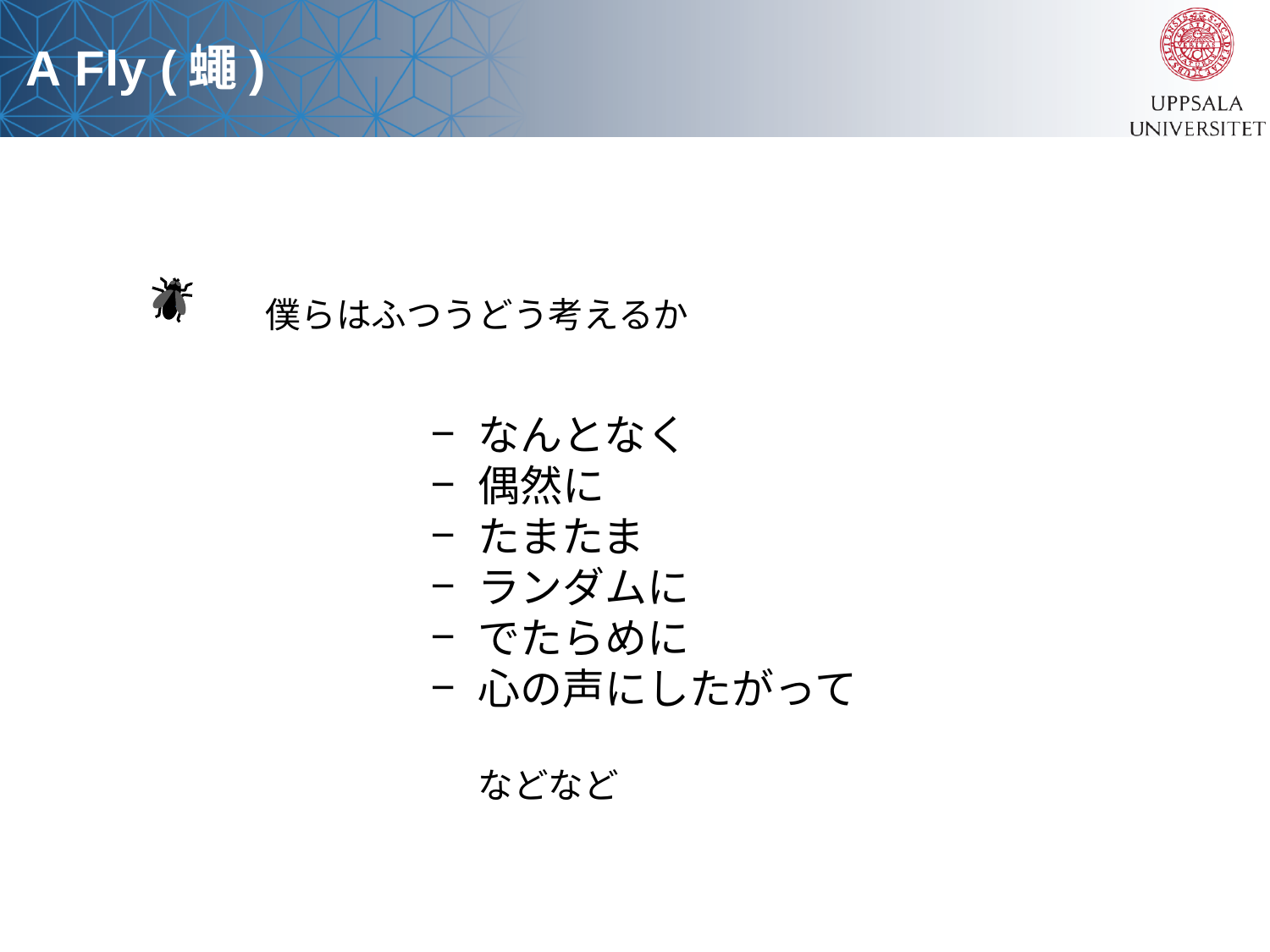

A Fly (蠅)

僕らはふつうどう考えるか
なんとなく
偶然に
たまたま
ランダムに
でたらめに
心の声にしたがって　
などなど